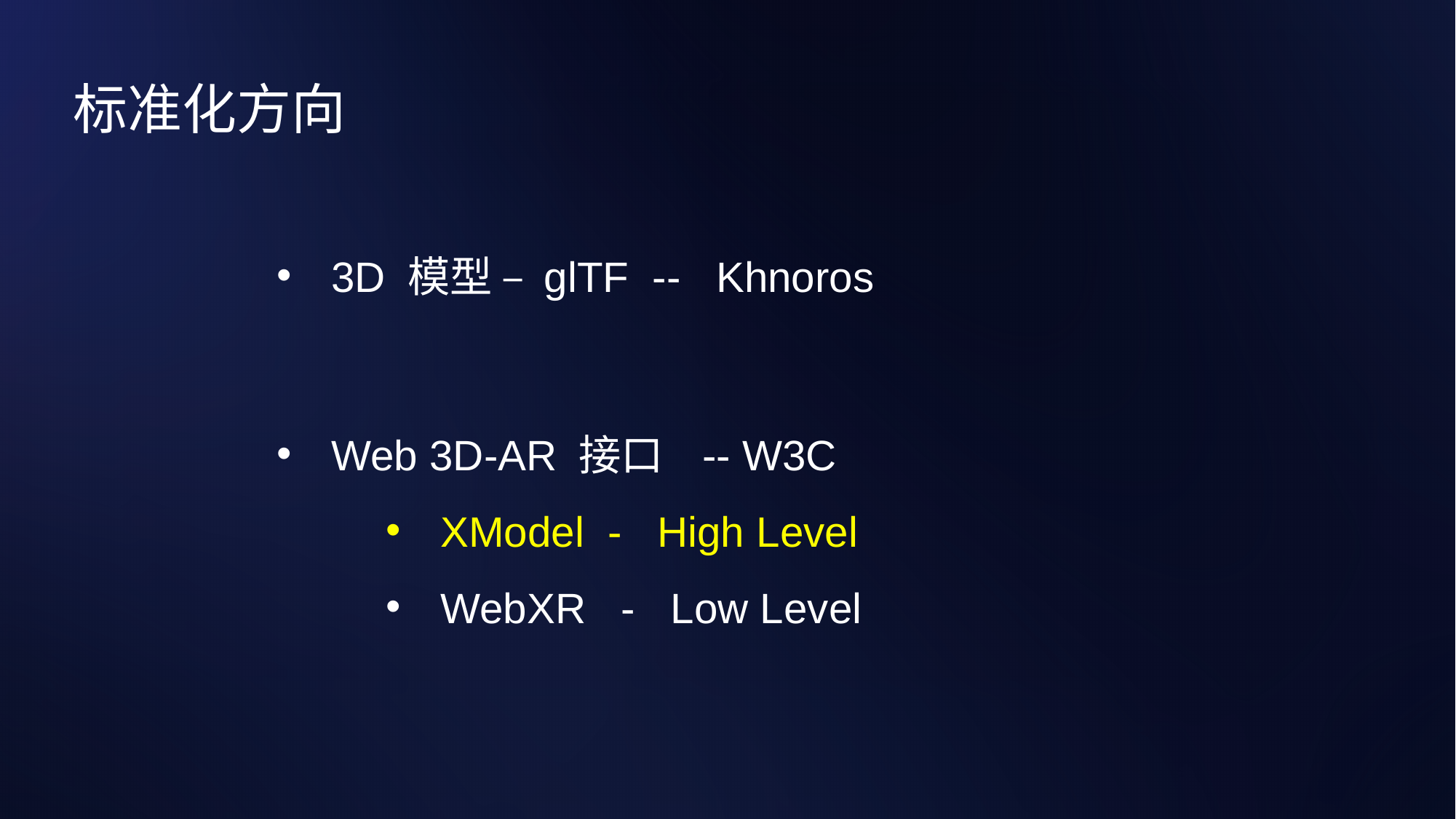

标准化方向
3D 模型 – glTF  --   Khnoros

Web 3D-AR 接口   -- W3C
XModel  -   High Level
WebXR   -   Low Level